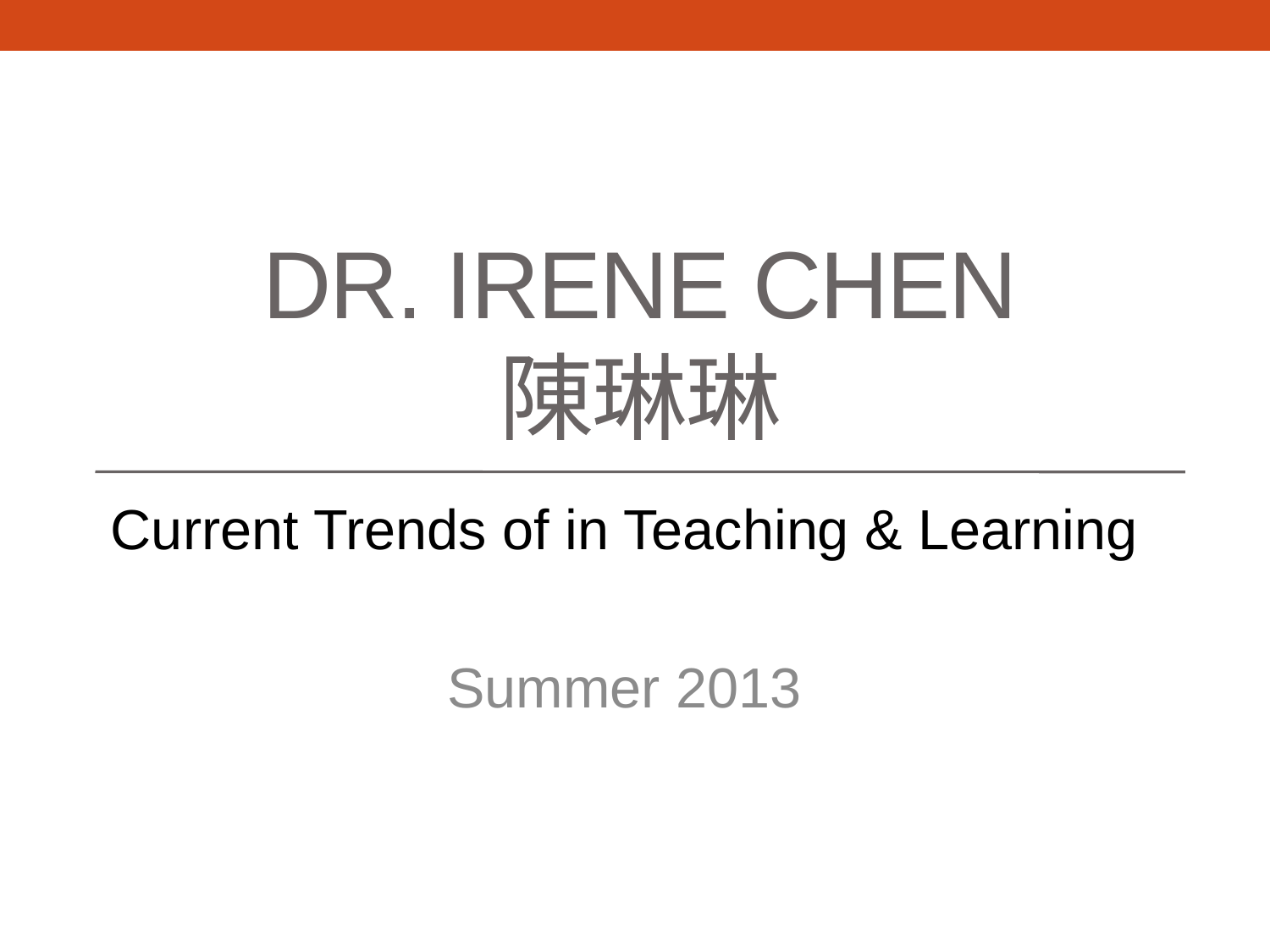

# Dr. Irene Chen 陳琳琳
Current Trends of in Teaching & Learning

Summer 2013